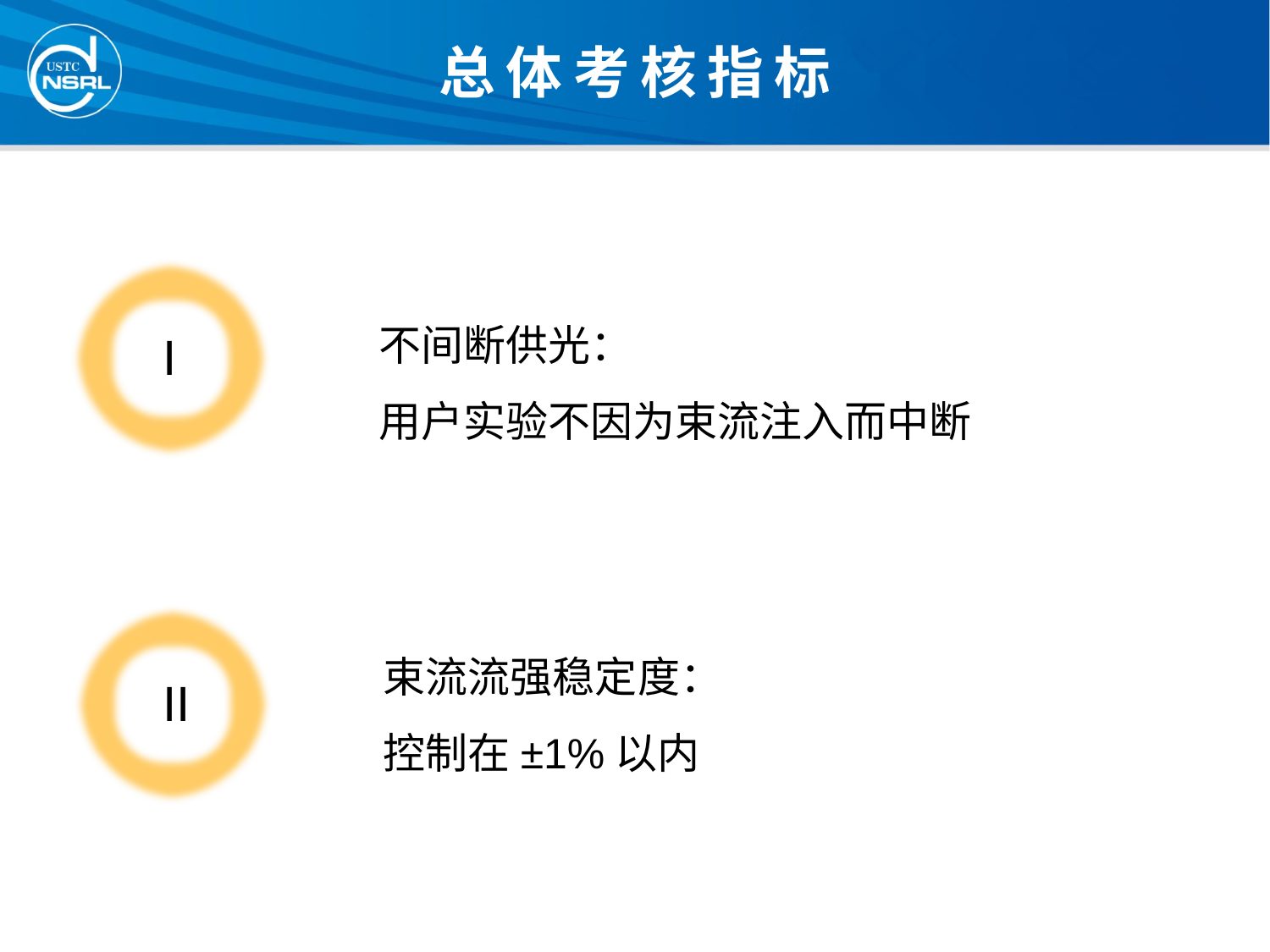

# 总体考核指标

不间断供光：
用户实验不因为束流注入而中断
I

束流流强稳定度：
控制在±1%以内
II